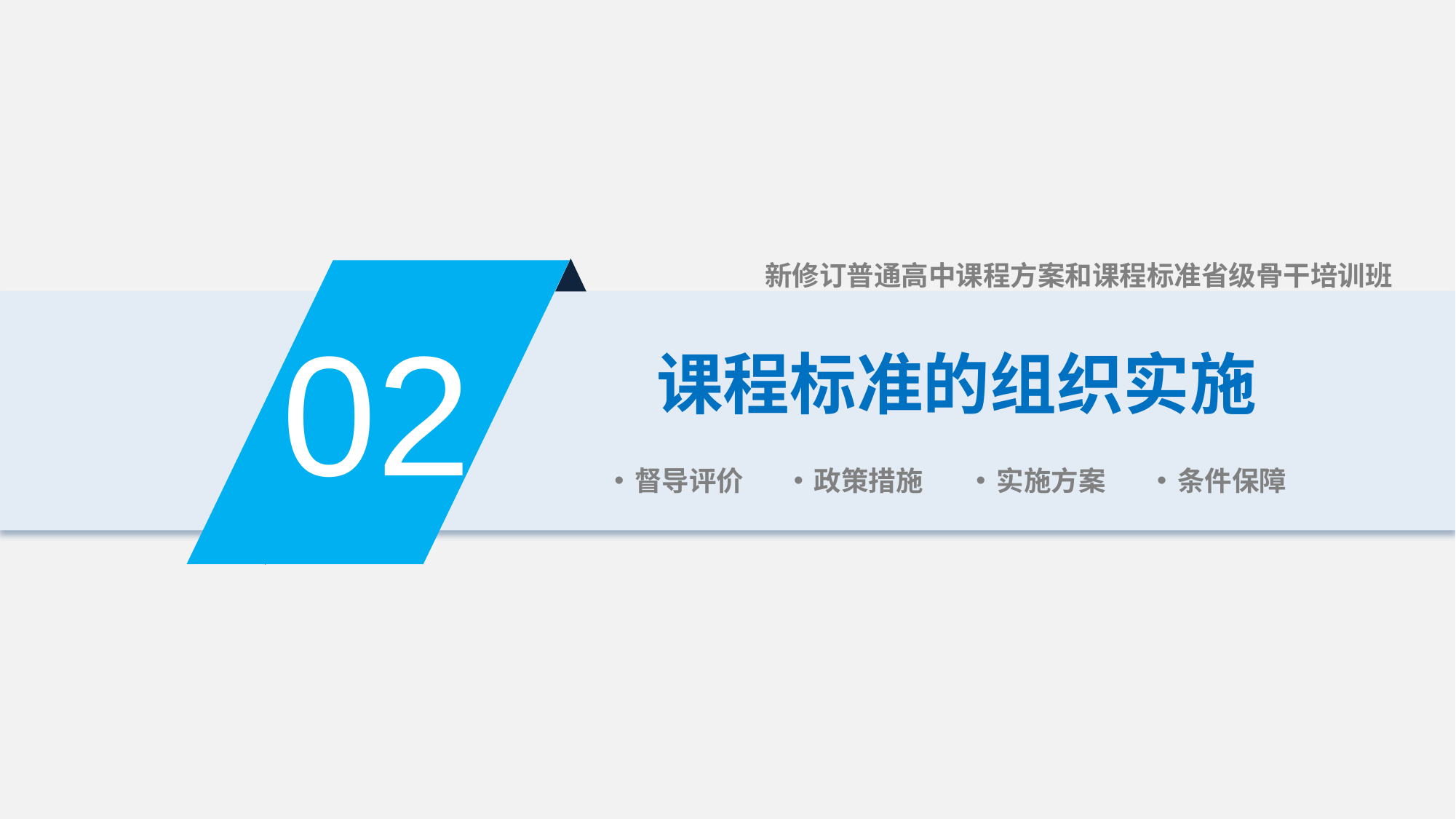

新修订普通高中课程方案和课程标准省级骨干培训班

02

课程标准的组织实施
实施方案
督导评价
政策措施
条件保障